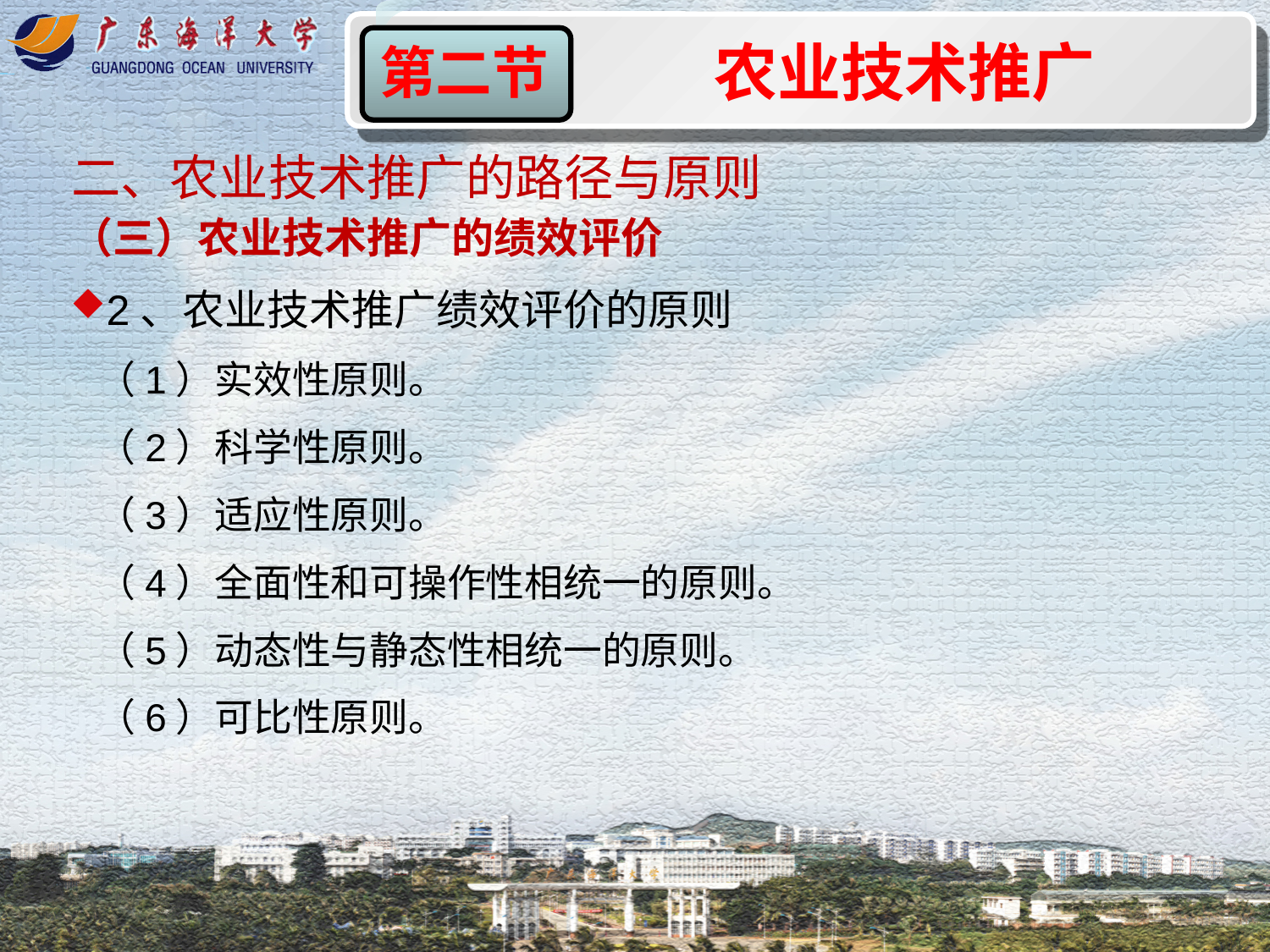

农业技术推广

第二节
二、农业技术推广的路径与原则
（三）农业技术推广的绩效评价
2、农业技术推广绩效评价的原则
  （1）实效性原则。
  （2）科学性原则。
  （3）适应性原则。
  （4）全面性和可操作性相统一的原则。
  （5）动态性与静态性相统一的原则。
  （6）可比性原则。